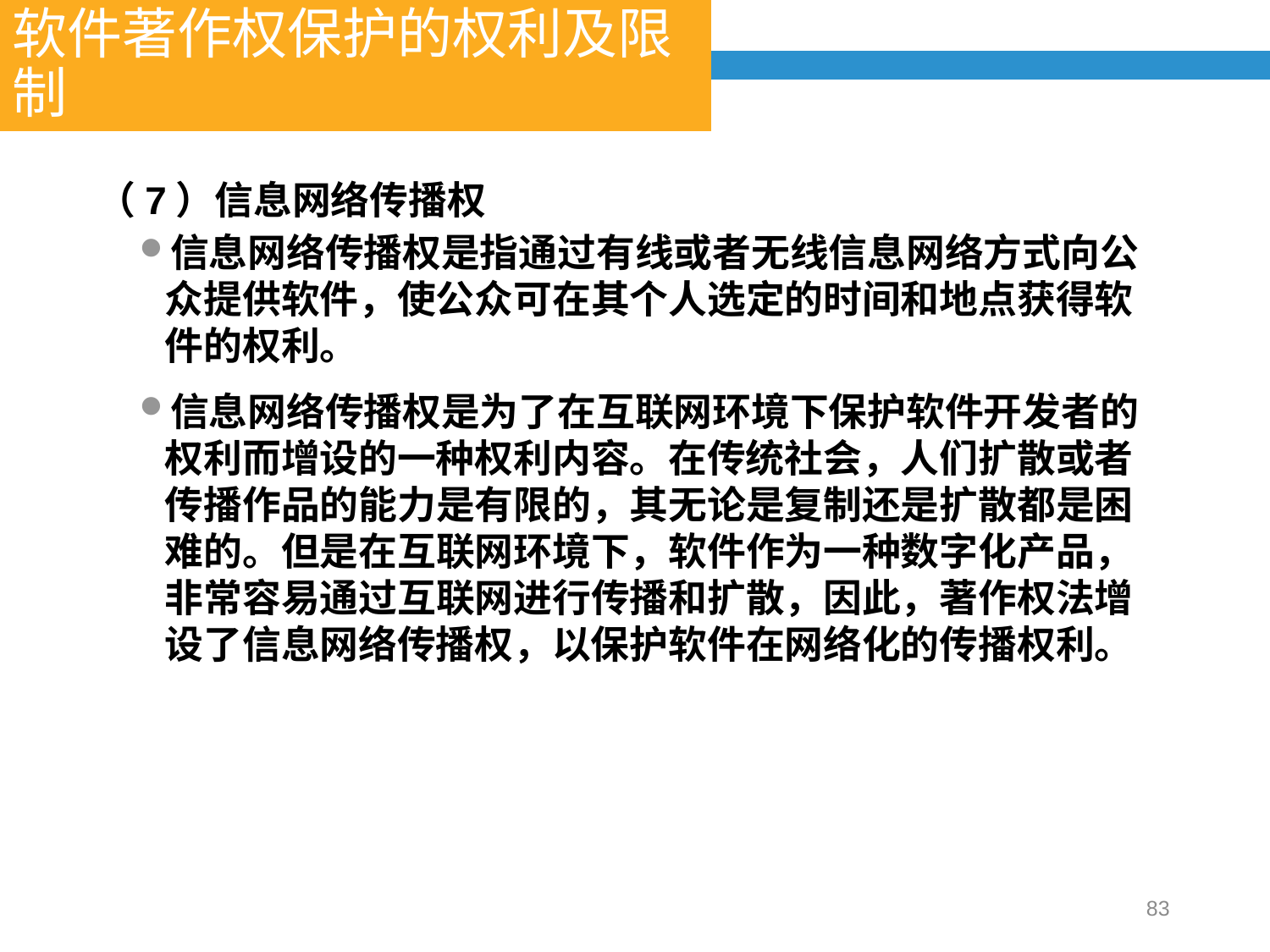

软件著作权保护的权利及限制
（7）信息网络传播权
信息网络传播权是指通过有线或者无线信息网络方式向公众提供软件，使公众可在其个人选定的时间和地点获得软件的权利。
信息网络传播权是为了在互联网环境下保护软件开发者的权利而增设的一种权利内容。在传统社会，人们扩散或者传播作品的能力是有限的，其无论是复制还是扩散都是困难的。但是在互联网环境下，软件作为一种数字化产品，非常容易通过互联网进行传播和扩散，因此，著作权法增设了信息网络传播权，以保护软件在网络化的传播权利。
83